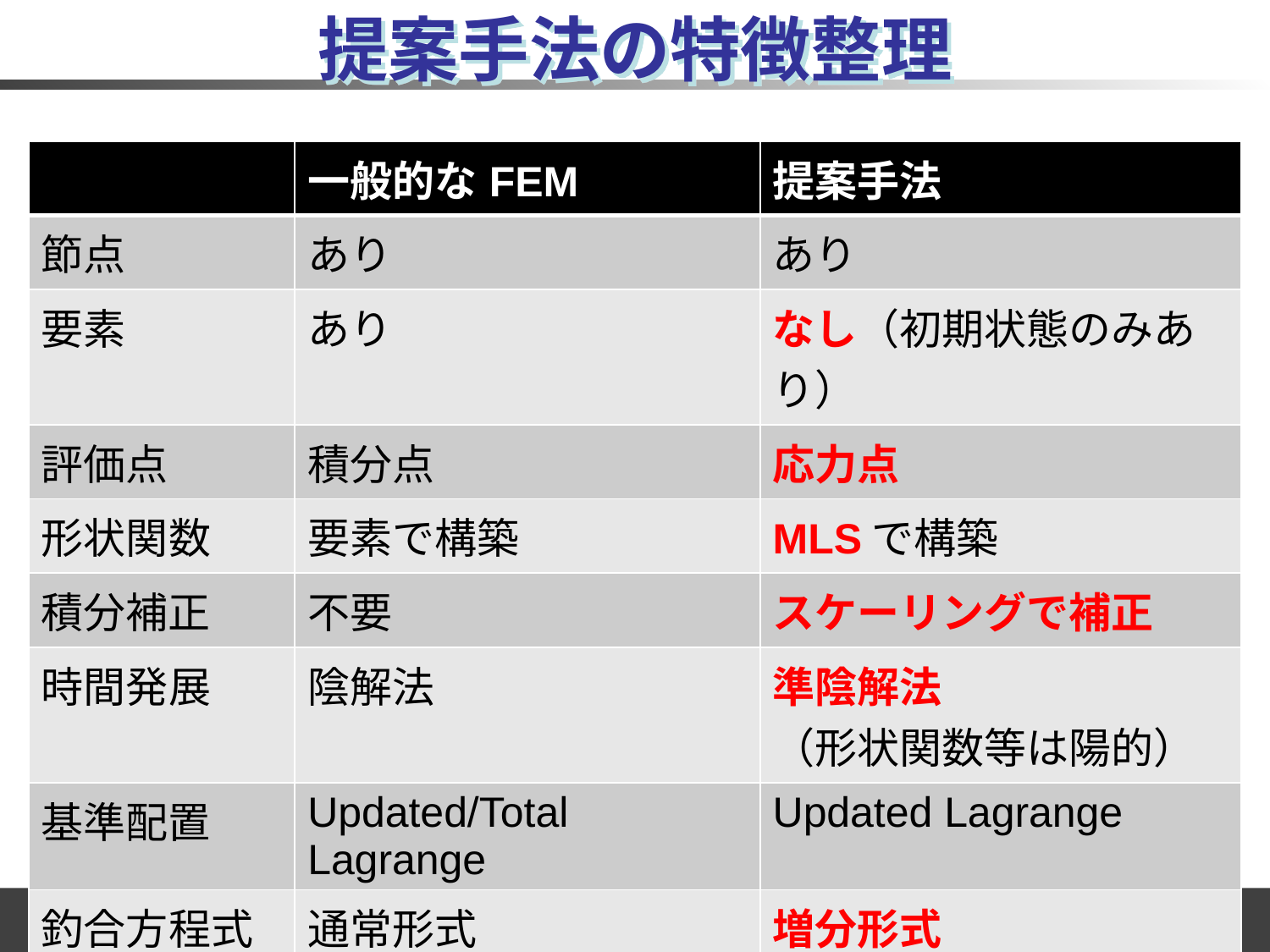

# 提案手法の特徴整理
|  | 一般的なFEM | 提案手法 |
| --- | --- | --- |
| 節点 | あり | あり |
| 要素 | あり | なし（初期状態のみあり） |
| 評価点 | 積分点 | 応力点 |
| 形状関数 | 要素で構築 | MLSで構築 |
| 積分補正 | 不要 | スケーリングで補正 |
| 時間発展 | 陰解法 | 準陰解法 （形状関数等は陽的） |
| 基準配置 | Updated/Total Lagrange | Updated Lagrange |
| 釣合方程式 | 通常形式 | 増分形式 |
P. 24